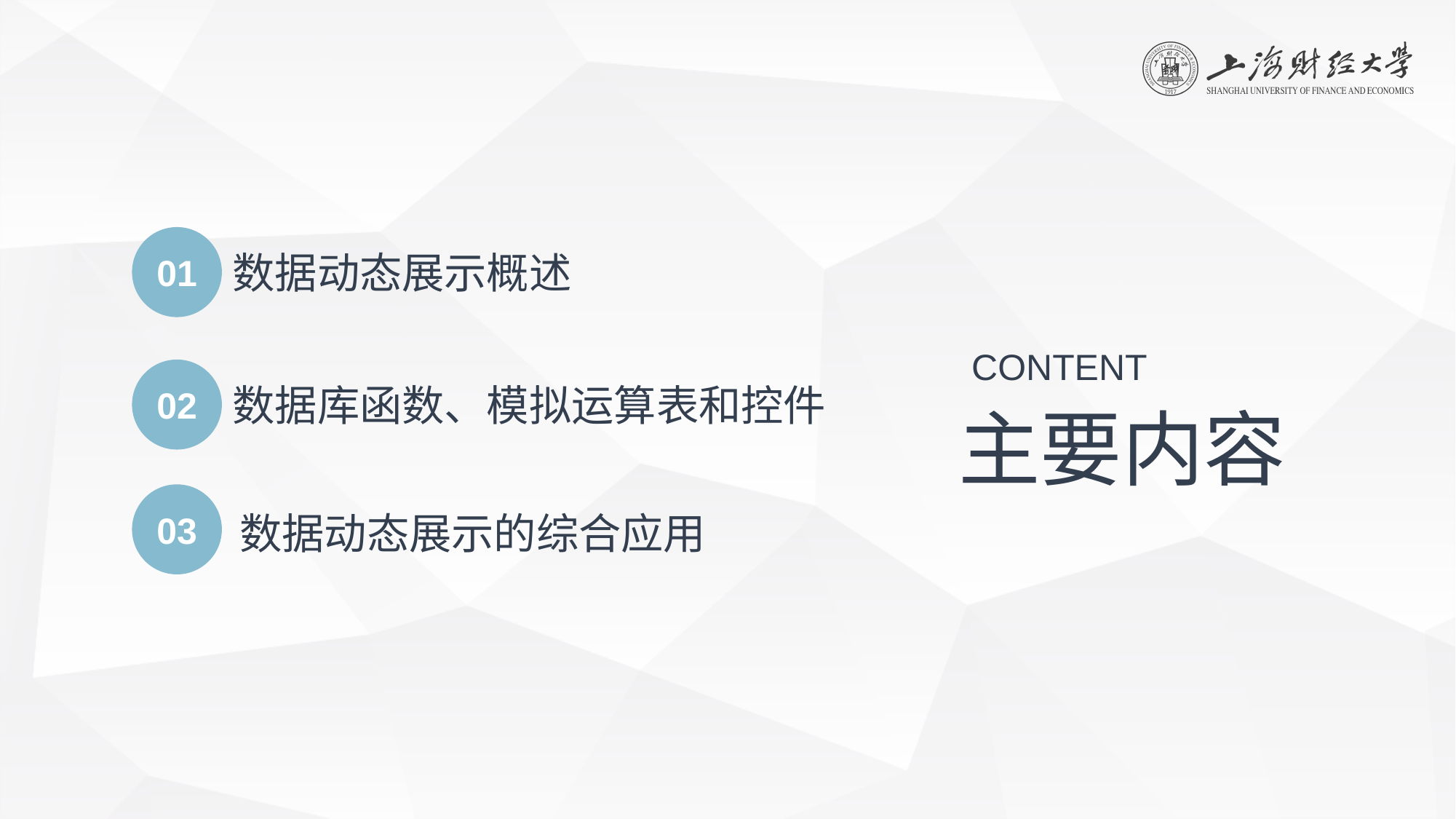

01
数据动态展示概述
CONTENT
02
数据库函数、模拟运算表和控件
主要内容
03
数据动态展示的综合应用